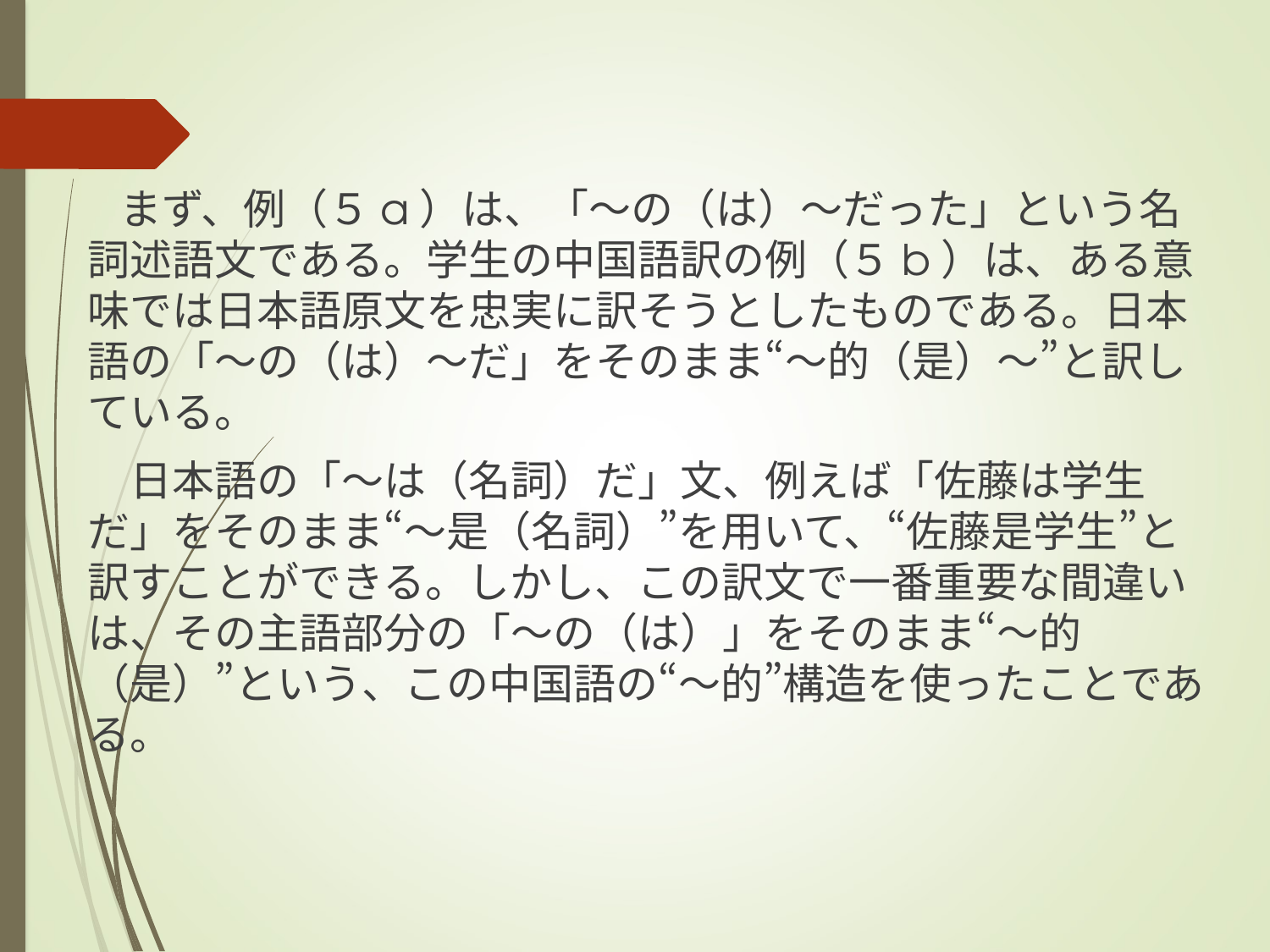

まず、例（５a）は、「～の（は）～だった」という名詞述語文である。学生の中国語訳の例（５b）は、ある意味では日本語原文を忠実に訳そうとしたものである。日本語の「～の（は）～だ」をそのまま“～的（是）～”と訳している。
　日本語の「～は（名詞）だ」文、例えば「佐藤は学生だ」をそのまま“～是（名詞）”を用いて、“佐藤是学生”と訳すことができる。しかし、この訳文で一番重要な間違いは、その主語部分の「～の（は）」をそのまま“～的（是）”という、この中国語の“～的”構造を使ったことである。